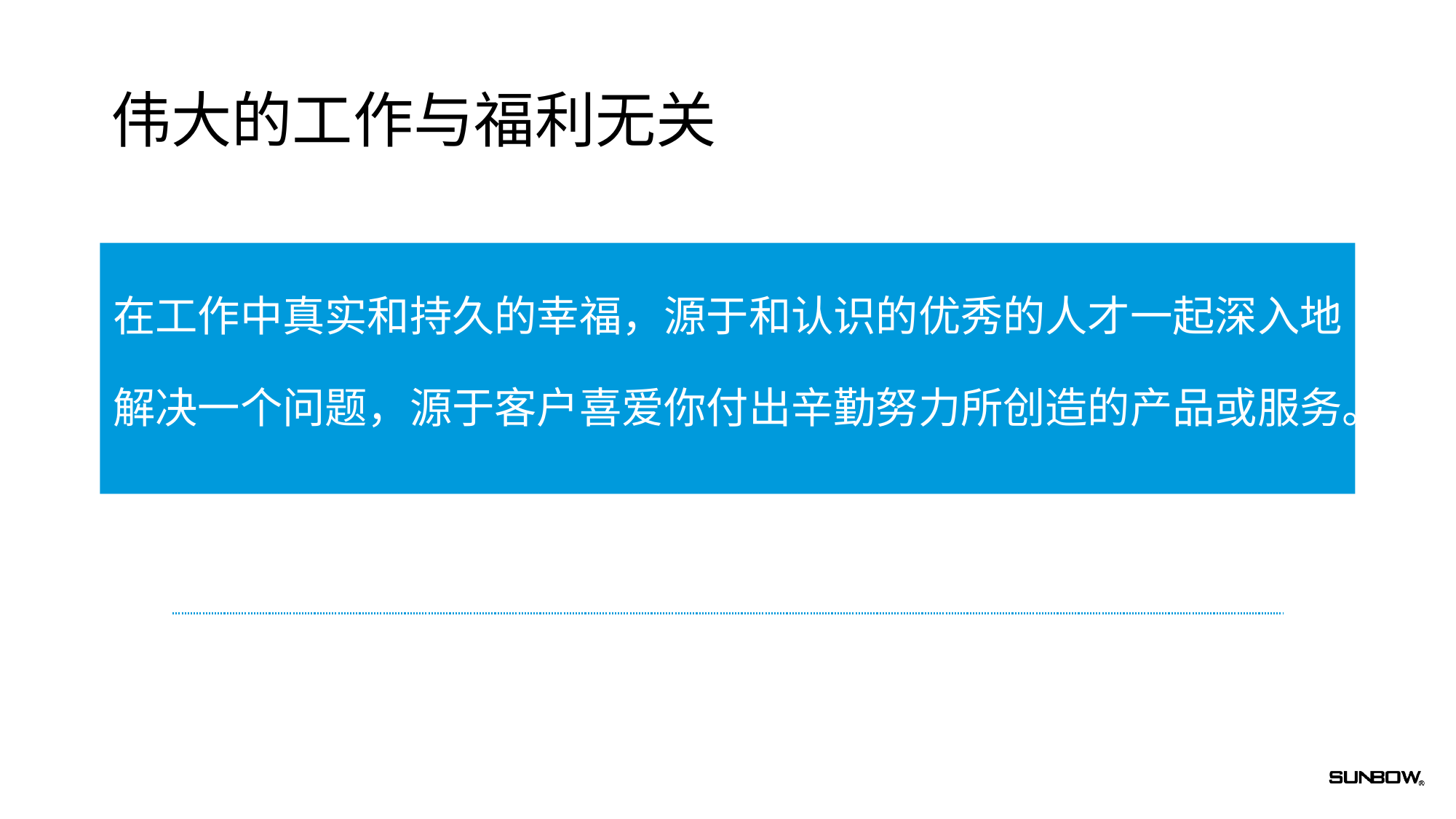

# 伟大的工作与福利无关
在工作中真实和持久的幸福，源于和认识的优秀的人才一起深入地解决一个问题，源于客户喜爱你付出辛勤努力所创造的产品或服务。
43